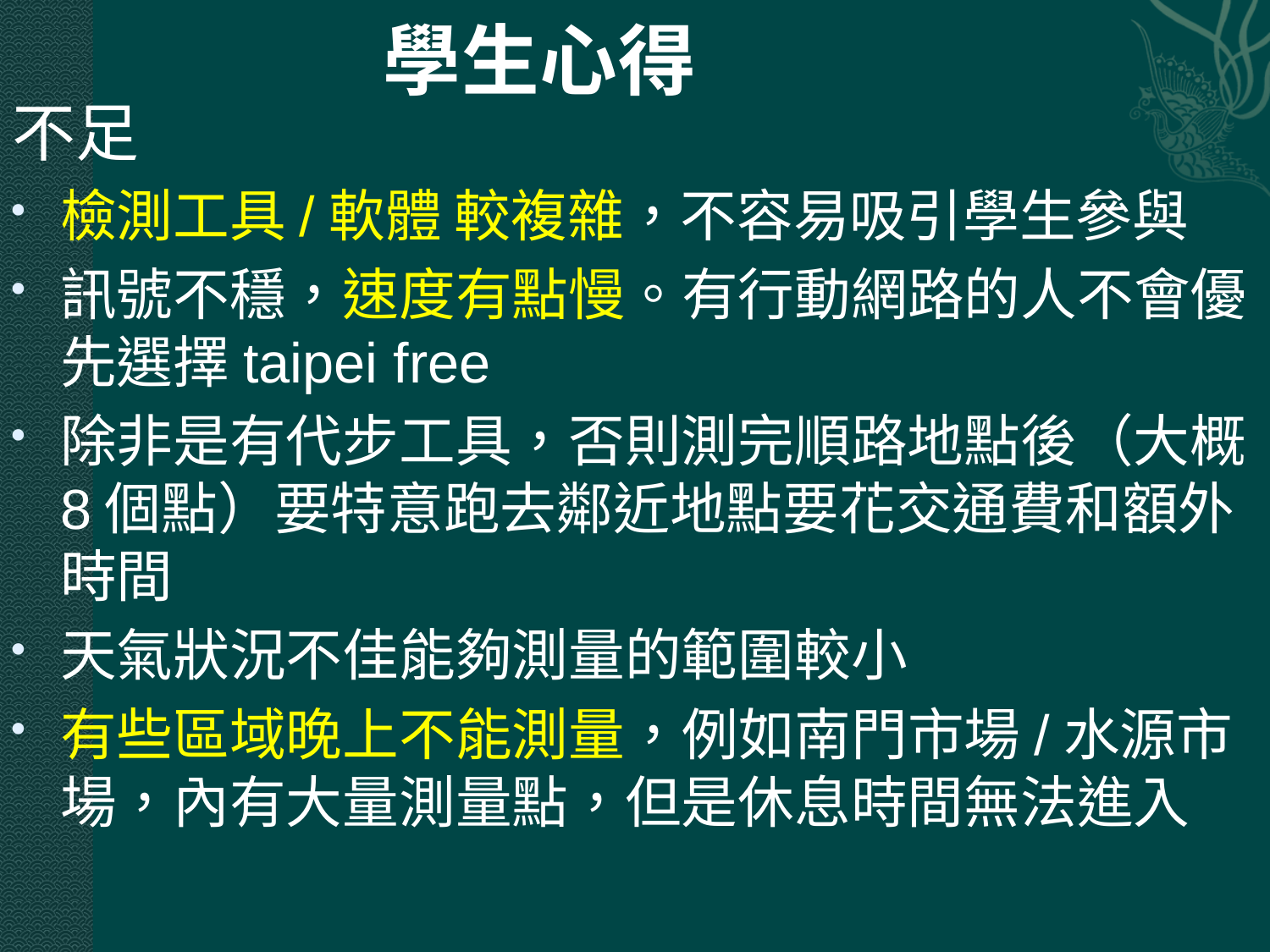

# 學生心得
不足
檢測工具/軟體 較複雜，不容易吸引學生參與
訊號不穩，速度有點慢。有行動網路的人不會優先選擇taipei free
除非是有代步工具，否則測完順路地點後（大概8個點）要特意跑去鄰近地點要花交通費和額外時間
天氣狀況不佳能夠測量的範圍較小
有些區域晚上不能測量，例如南門市場/水源市場，內有大量測量點，但是休息時間無法進入